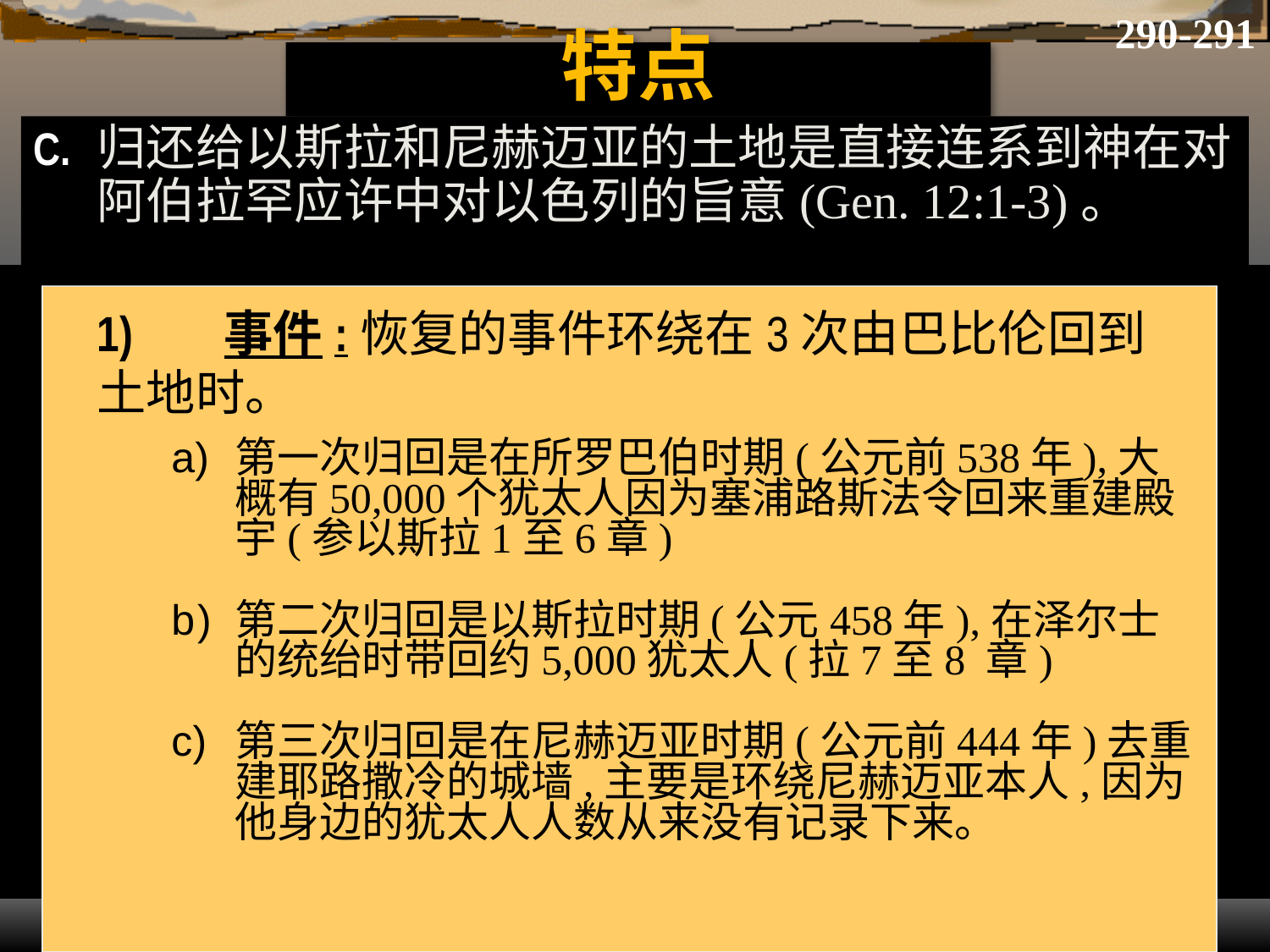

290-291
# 特点
C.	归还给以斯拉和尼赫迈亚的土地是直接连系到神在对阿伯拉罕应许中对以色列的旨意(Gen. 12:1-3)。

1)	事件:恢复的事件环绕在3次由巴比伦回到土地时。

第一次归回是在所罗巴伯时期(公元前538年),大概有50,000个犹太人因为塞浦路斯法令回来重建殿宇(参以斯拉1至6章)

第二次归回是以斯拉时期(公元458年),在泽尔士的统绐时带回约5,000犹太人(拉7至8 章)

第三次归回是在尼赫迈亚时期(公元前444年)去重建耶路撒冷的城墙,主要是环绕尼赫迈亚本人,因为他身边的犹太人人数从来没有记录下来。